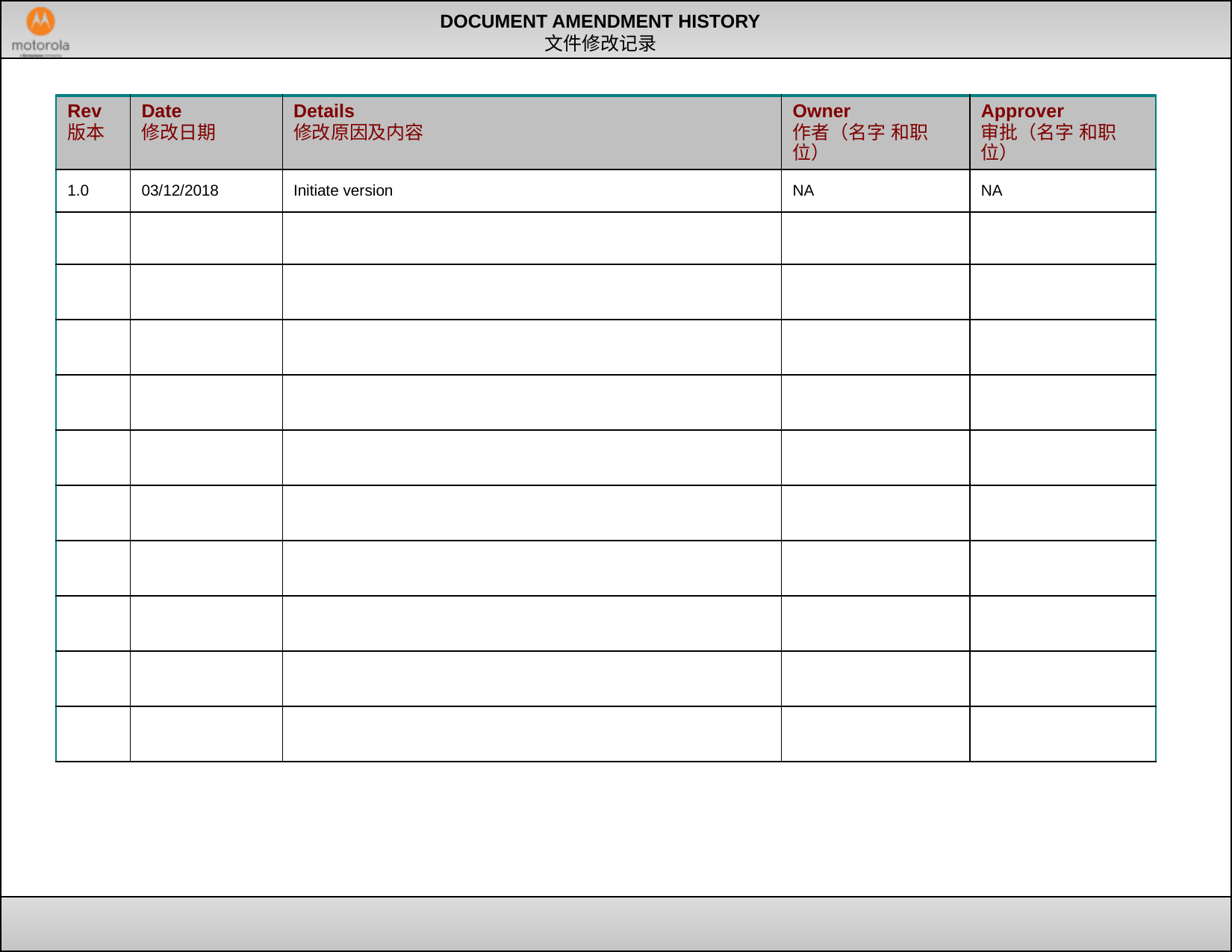

DOCUMENT AMENDMENT HISTORY
文件修改记录
| Rev 版本 | Date 修改日期 | Details 修改原因及内容 | Owner 作者（名字 和职位） | Approver 审批（名字 和职位） |
| --- | --- | --- | --- | --- |
| 1.0 | 03/12/2018 | Initiate version | NA | NA |
|  |  |  |  |  |
|  |  |  |  |  |
|  |  |  |  |  |
|  |  |  |  |  |
|  |  |  |  |  |
|  |  |  |  |  |
|  |  |  |  |  |
|  |  |  |  |  |
|  |  |  |  |  |
|  |  |  |  |  |